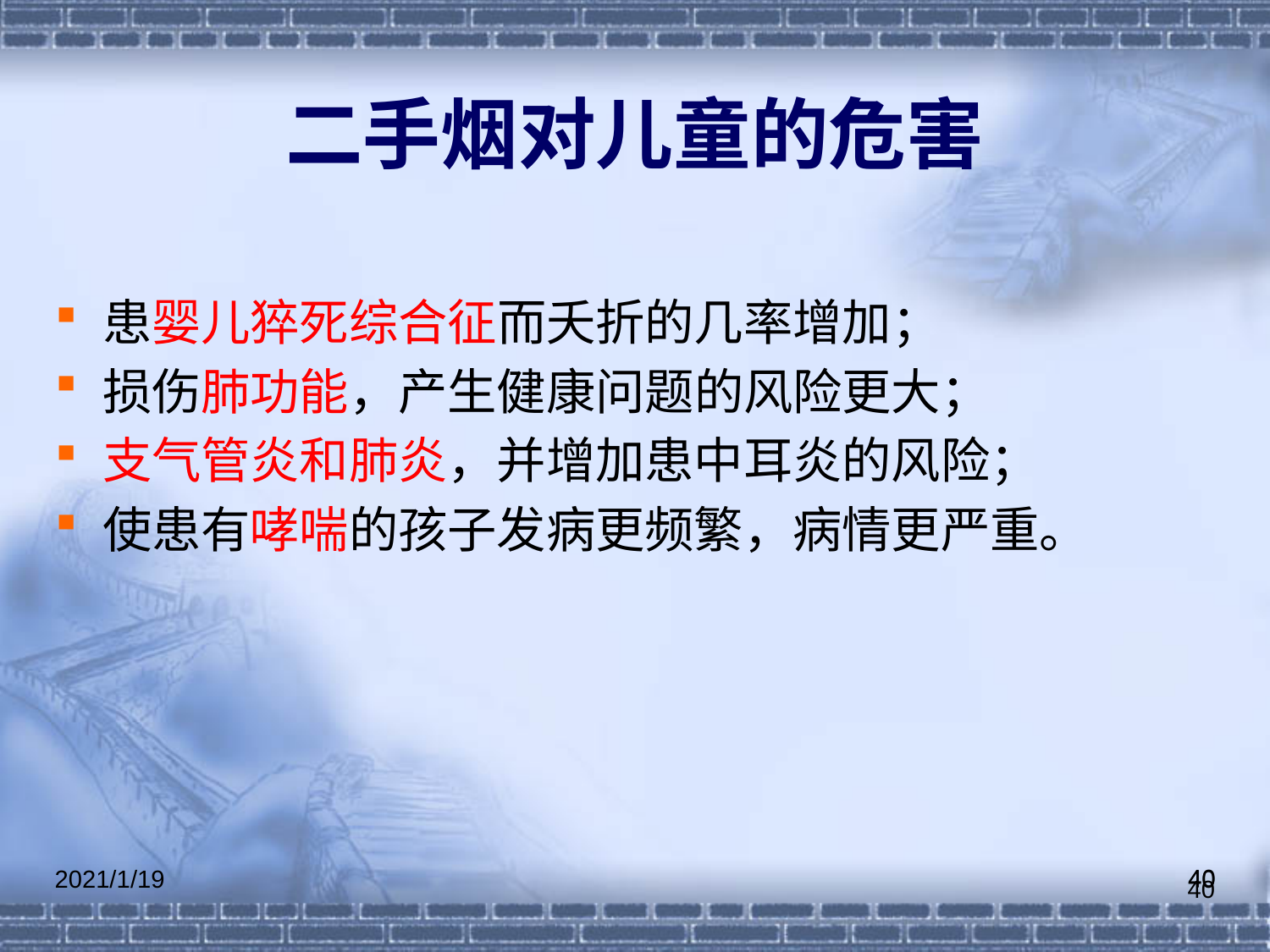

二手烟对儿童的危害
患婴儿猝死综合征而夭折的几率增加；
损伤肺功能，产生健康问题的风险更大；
支气管炎和肺炎，并增加患中耳炎的风险；
使患有哮喘的孩子发病更频繁，病情更严重。
2021/1/19
40
40
40